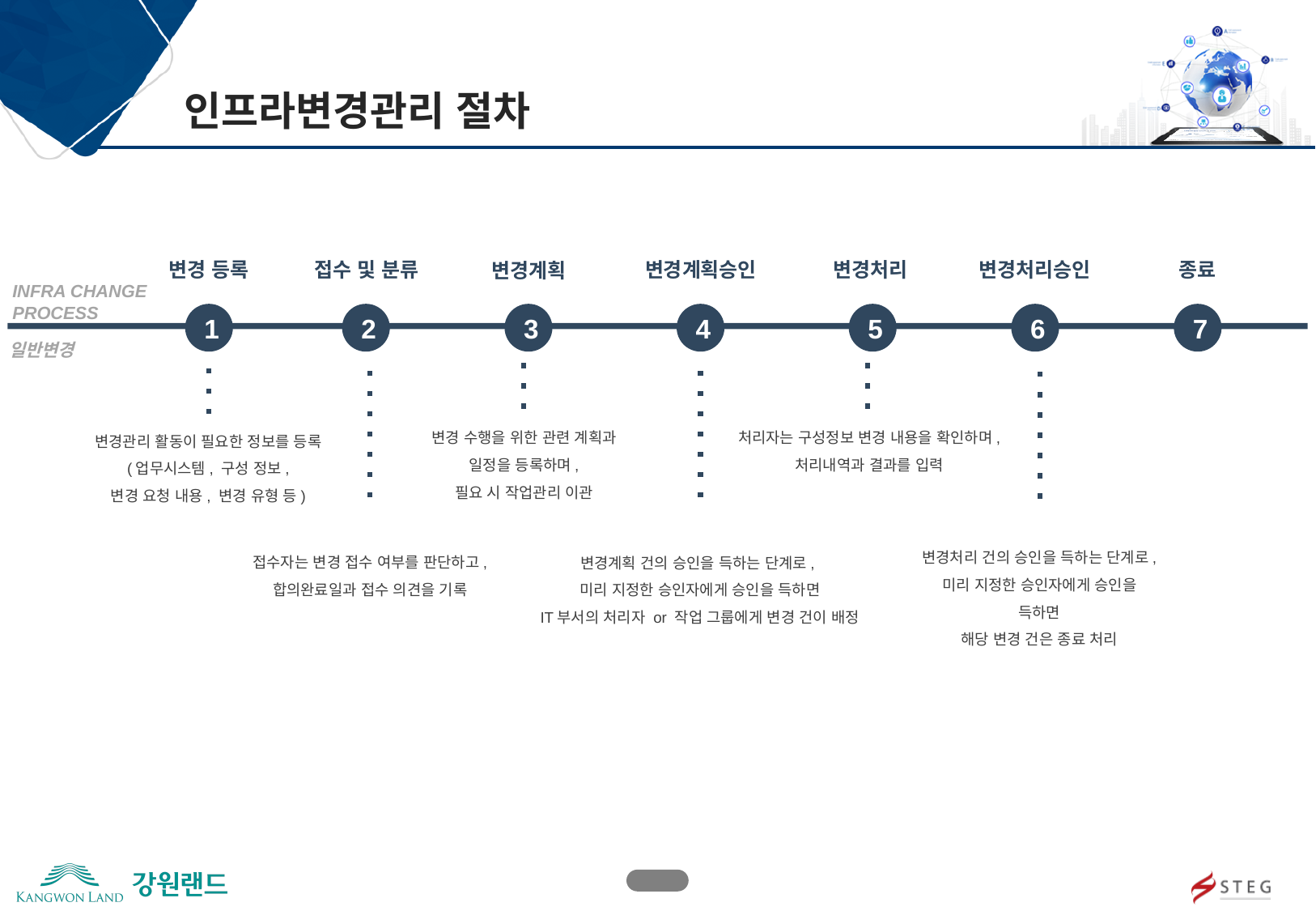

인프라변경관리 절차
변경 등록
접수 및 분류
종료
변경처리
변경계획승인
변경처리승인
변경계획
INFRA CHANGE
PROCESS
1
2
3
4
5
6
7

일반변경
변경 수행을 위한 관련 계획과
일정을 등록하며,
필요 시 작업관리 이관
처리자는 구성정보 변경 내용을 확인하며,
처리내역과 결과를 입력
변경관리 활동이 필요한 정보를 등록
(업무시스템, 구성 정보,
변경 요청 내용, 변경 유형 등)
변경처리 건의 승인을 득하는 단계로, 미리 지정한 승인자에게 승인을 득하면
해당 변경 건은 종료 처리
접수자는 변경 접수 여부를 판단하고,
합의완료일과 접수 의견을 기록
변경계획 건의 승인을 득하는 단계로,
미리 지정한 승인자에게 승인을 득하면
IT부서의 처리자 or 작업 그룹에게 변경 건이 배정